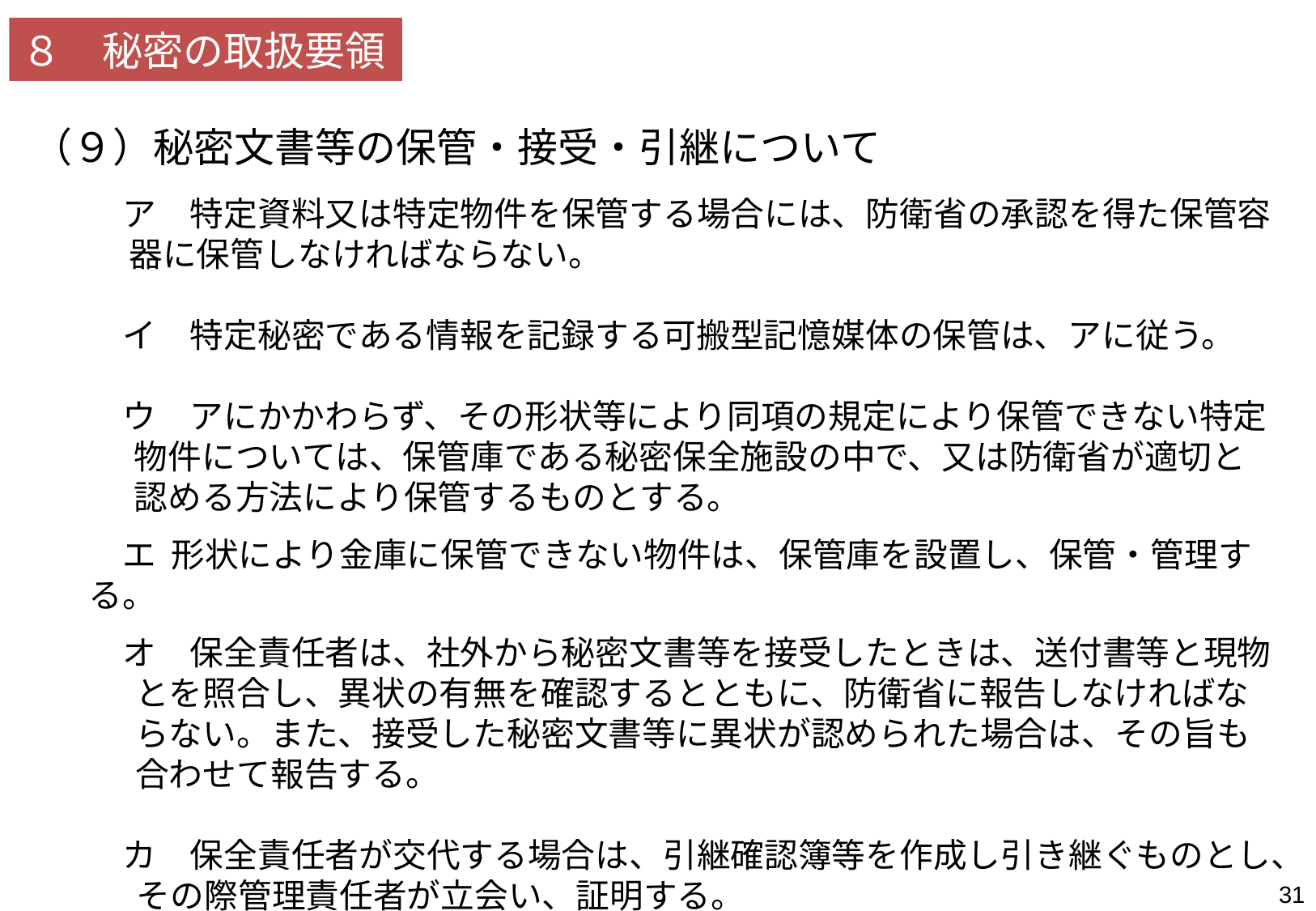

８　秘密の取扱要領
（９）秘密文書等の保管・接受・引継について
　ア　特定資料又は特定物件を保管する場合には、防衛省の承認を得た保管容器に保管しなければならない。
　イ　特定秘密である情報を記録する可搬型記憶媒体の保管は、アに従う。
　ウ　アにかかわらず、その形状等により同項の規定により保管できない特定物件については、保管庫である秘密保全施設の中で、又は防衛省が適切と認める方法により保管するものとする。
　エ  形状により金庫に保管できない物件は、保管庫を設置し、保管・管理する。
　オ　保全責任者は、社外から秘密文書等を接受したときは、送付書等と現物とを照合し、異状の有無を確認するとともに、防衛省に報告しなければならない。また、接受した秘密文書等に異状が認められた場合は、その旨も合わせて報告する。
　カ　保全責任者が交代する場合は、引継確認簿等を作成し引き継ぐものとし、その際管理責任者が立会い、証明する。

| 54 | 秘密の文書、図画及び物件の保管要領が記載されているか。 |
| --- | --- |
31